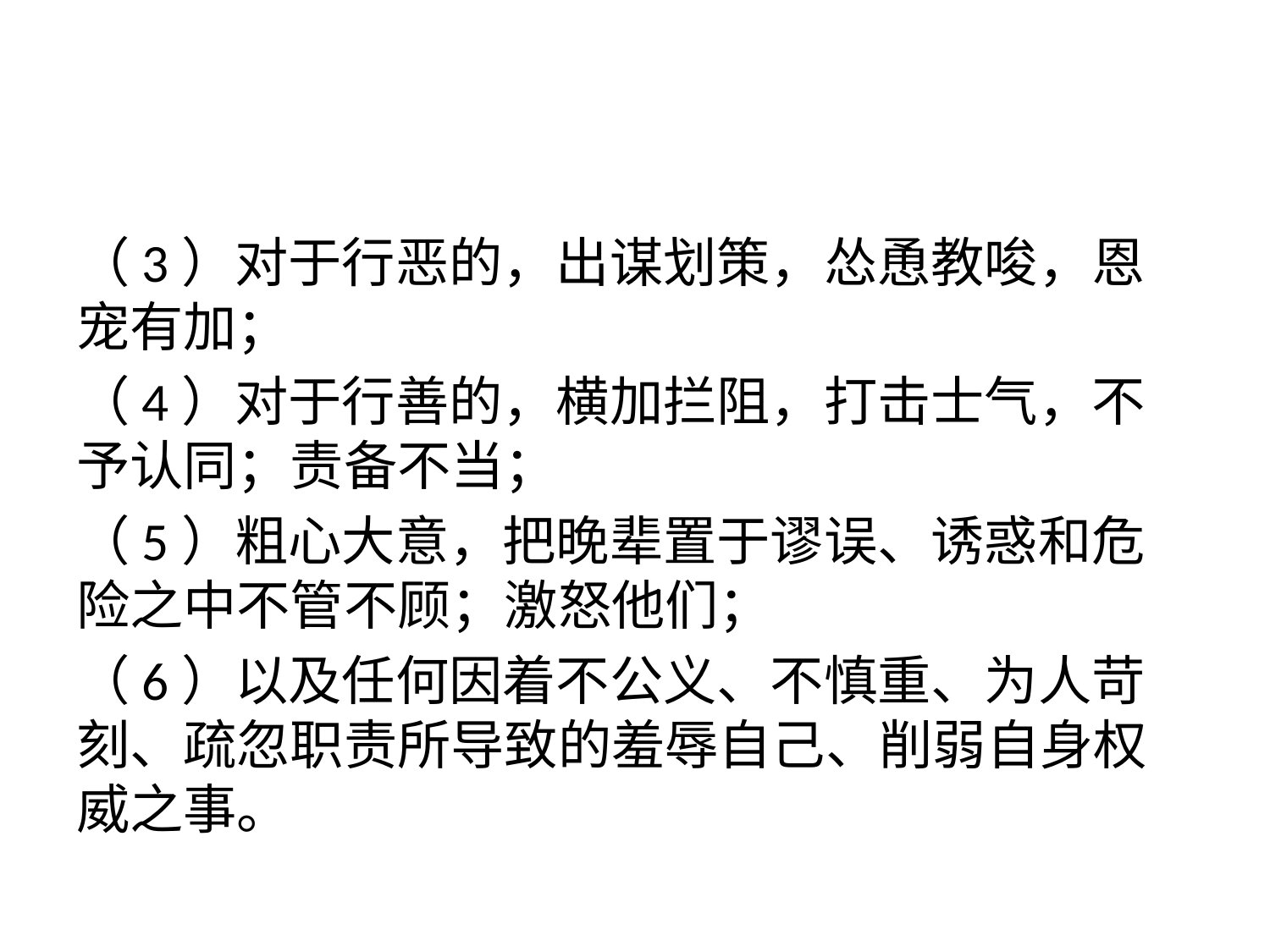

#
（3）对于行恶的，出谋划策，怂恿教唆，恩宠有加；
（4）对于行善的，横加拦阻，打击士气，不予认同；责备不当；
（5）粗心大意，把晚辈置于谬误、诱惑和危险之中不管不顾；激怒他们；
（6）以及任何因着不公义、不慎重、为人苛刻、疏忽职责所导致的羞辱自己、削弱自身权威之事。